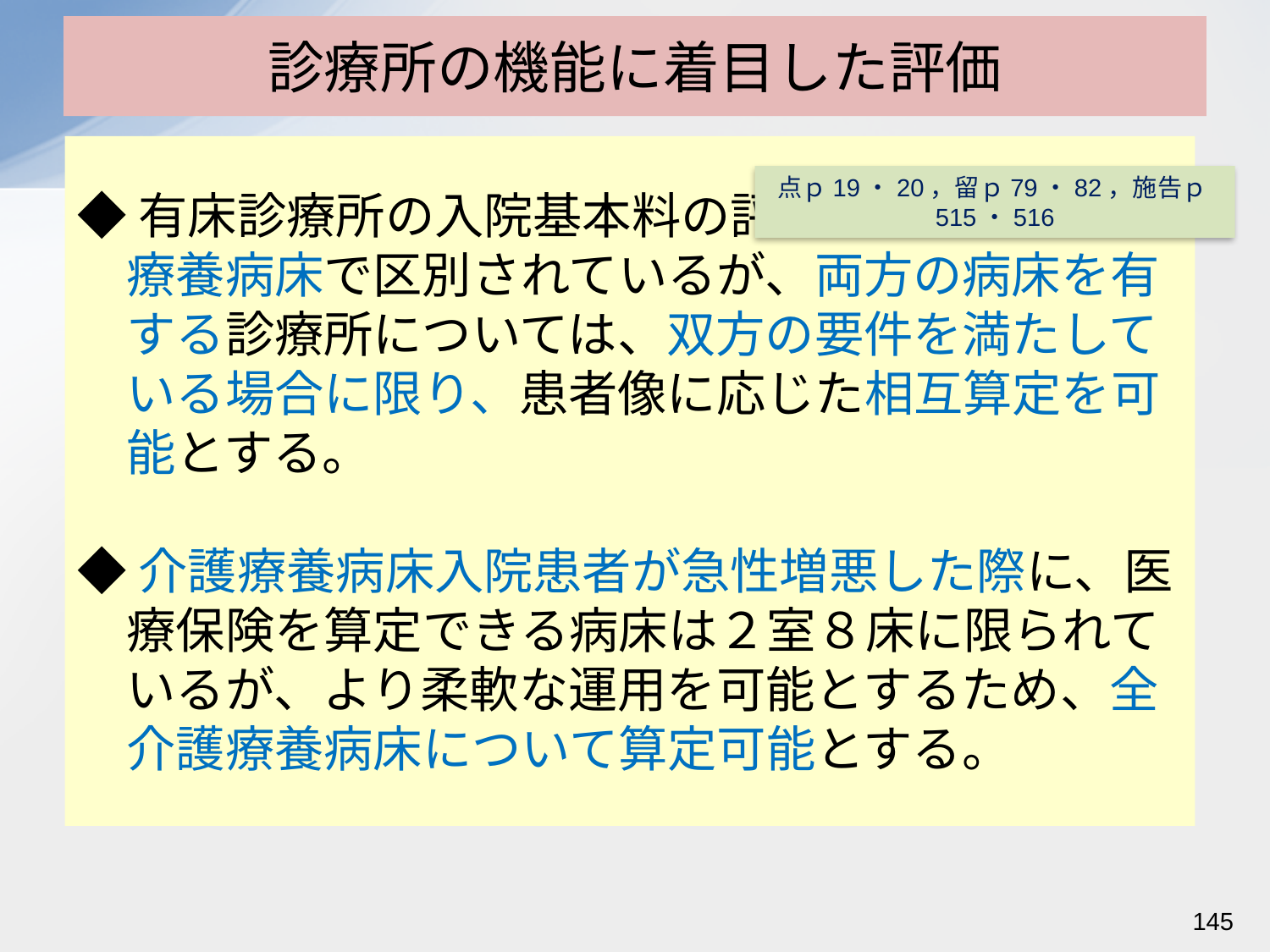

# 診療所の機能に着目した評価
◆有床診療所の入院基本料の評価は、一般病床、療養病床で区別されているが、両方の病床を有する診療所については、双方の要件を満たしている場合に限り、患者像に応じた相互算定を可能とする。

◆介護療養病床入院患者が急性増悪した際に、医療保険を算定できる病床は２室８床に限られているが、より柔軟な運用を可能とするため、全介護療養病床について算定可能とする。
点ｐ19・20，留ｐ79・82，施告ｐ515・516
145